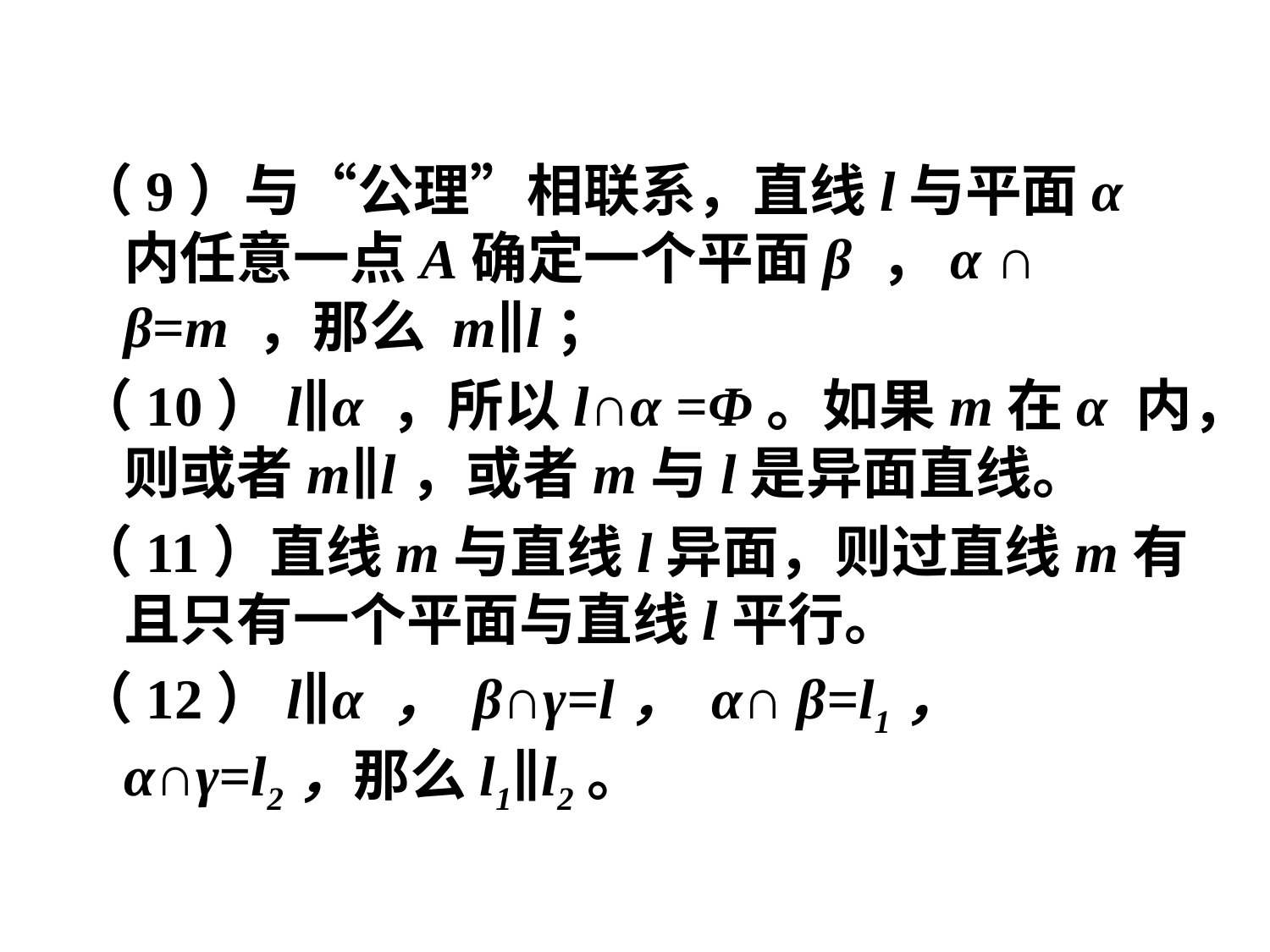

（9）与“公理”相联系，直线l与平面α 内任意一点A确定一个平面β ，α ∩ β=m ，那么 m∥l；
（10）l∥α ，所以l∩α =Φ。如果m在α 内，则或者m∥l，或者m与l是异面直线。
（11）直线m与直线l异面，则过直线m有且只有一个平面与直线l平行。
（12）l∥α ， β∩γ=l， α∩ β=l1， α∩γ=l2，那么l1∥l2。